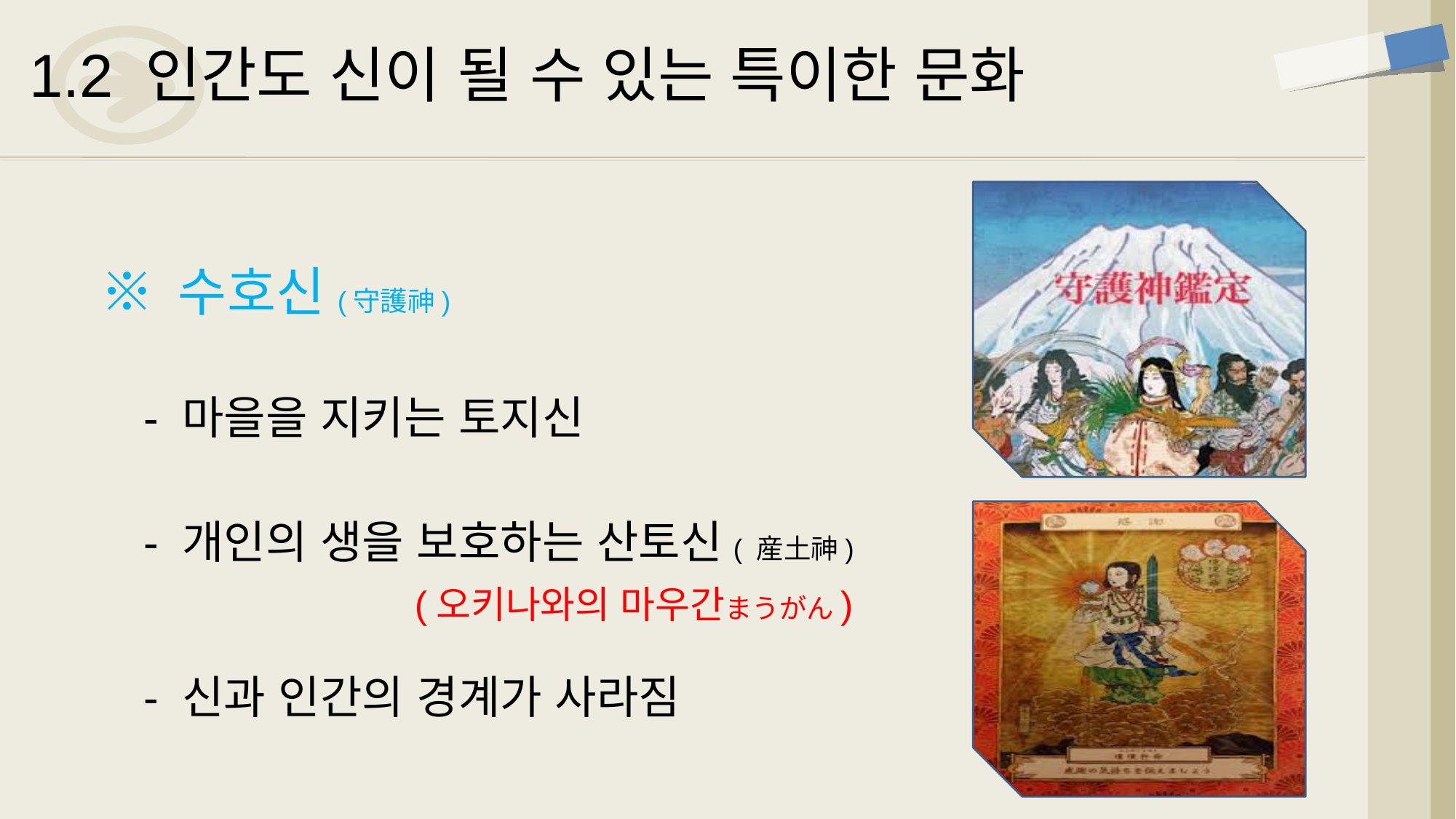

1.2 인간도 신이 될 수 있는 특이한 문화

※ 수호신(守護神)
- 마을을 지키는 토지신

- 개인의 생을 보호하는 산토신( 産土神)

(오키나와의 마우간まうがん)
- 신과 인간의 경계가 사라짐